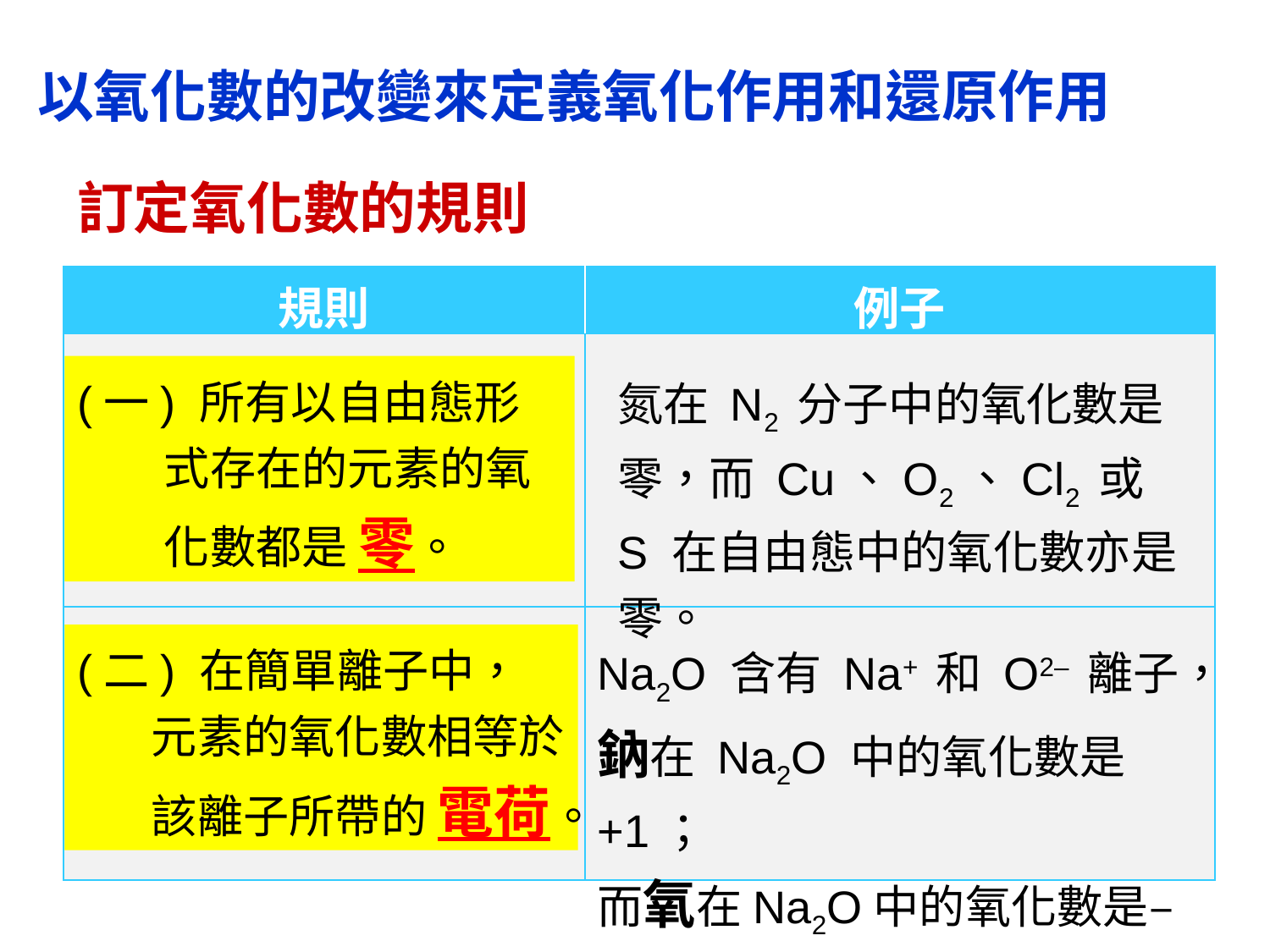

以氧化數的改變來定義氧化作用和還原作用
訂定氧化數的規則
| 規則 | 例子 |
| --- | --- |
|  |  |
|  |  |
(一) 所有以自由態形式存在的元素的氧化數都是 零。
氮在 N2 分子中的氧化數是零，而 Cu、O2、Cl2 或 S 在自由態中的氧化數亦是零。
(二) 在簡單離子中，元素的氧化數相等於該離子所帶的 電荷。
Na2O 含有 Na+ 和 O2– 離子，
鈉在 Na2O 中的氧化數是 +1；
而氧在Na2O中的氧化數是–2。